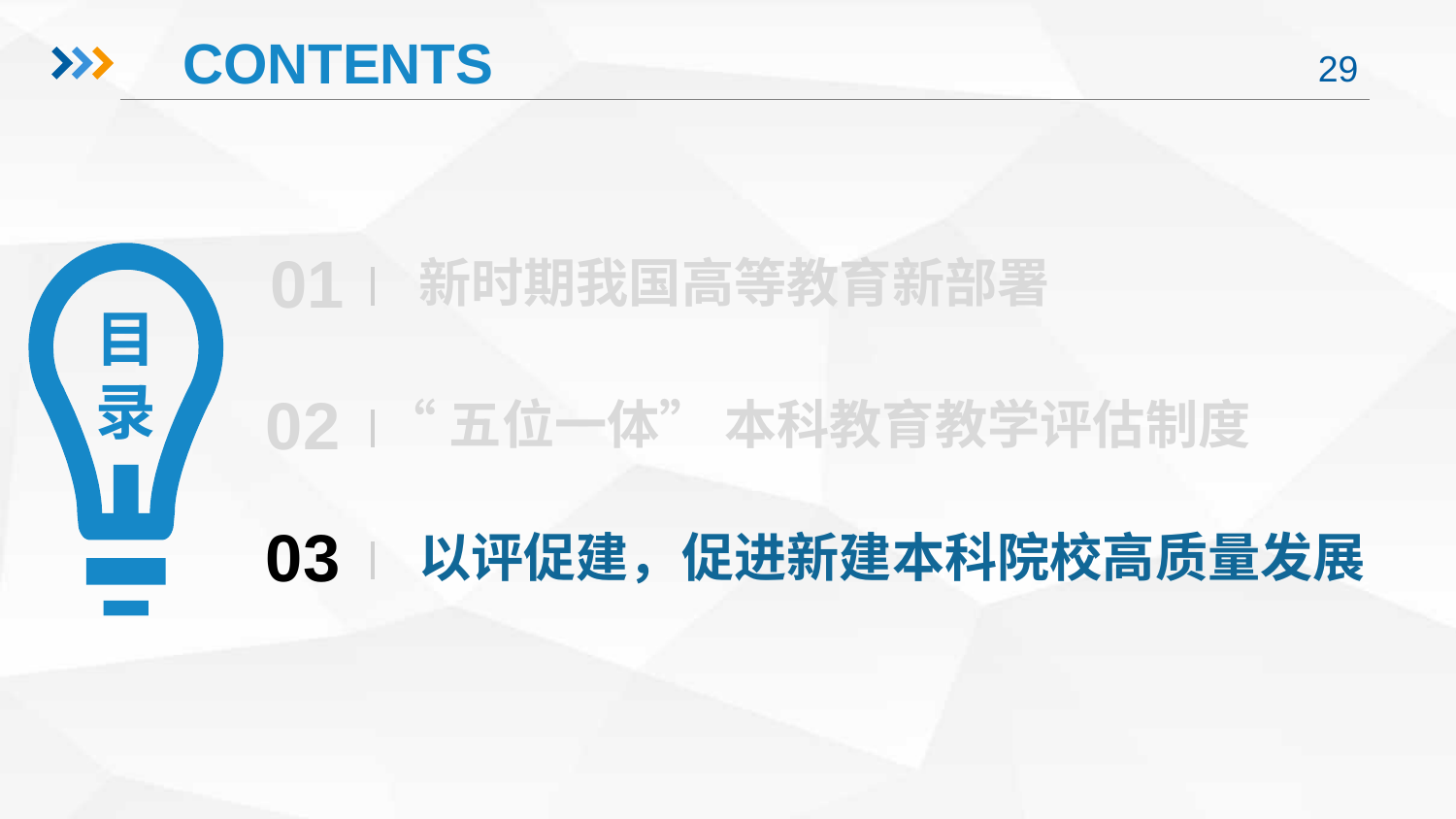

CONTENTS
新时期我国高等教育新部署

目
录
01
“五位一体” 本科教育教学评估制度
02
以评促建，促进新建本科院校高质量发展
03